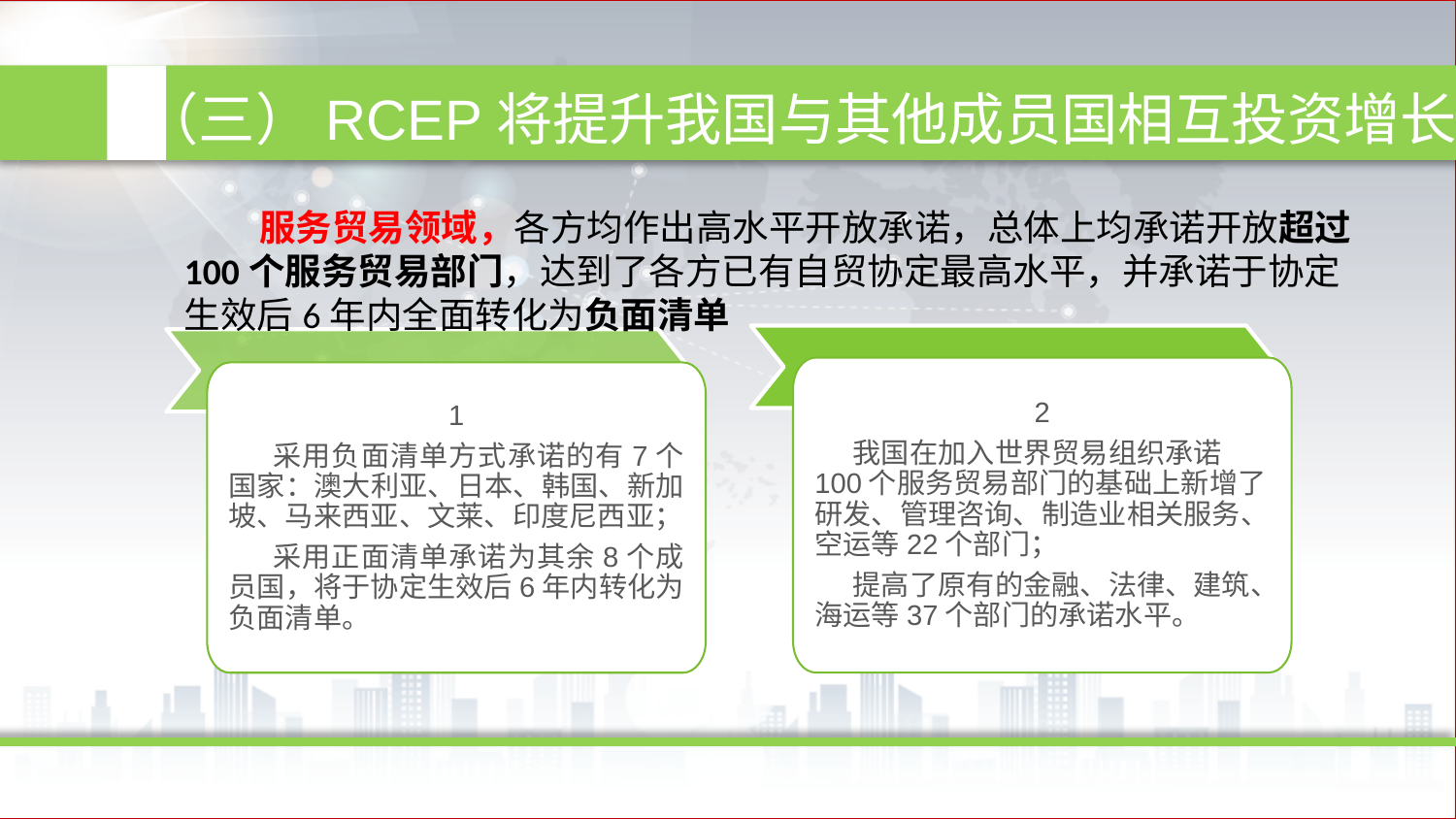

（三）RCEP将提升我国与其他成员国相互投资增长
        服务贸易领域，各方均作出高水平开放承诺，总体上均承诺开放超过100个服务贸易部门，达到了各方已有自贸协定最高水平，并承诺于协定生效后6年内全面转化为负面清单

2
     我国在加入世界贸易组织承诺100个服务贸易部门的基础上新增了研发、管理咨询、制造业相关服务、空运等22个部门；
     提高了原有的金融、法律、建筑、海运等37个部门的承诺水平。
1
     采用负面清单方式承诺的有7个国家：澳大利亚、日本、韩国、新加坡、马来西亚、文莱、印度尼西亚；
     采用正面清单承诺为其余8个成员国，将于协定生效后6年内转化为负面清单。